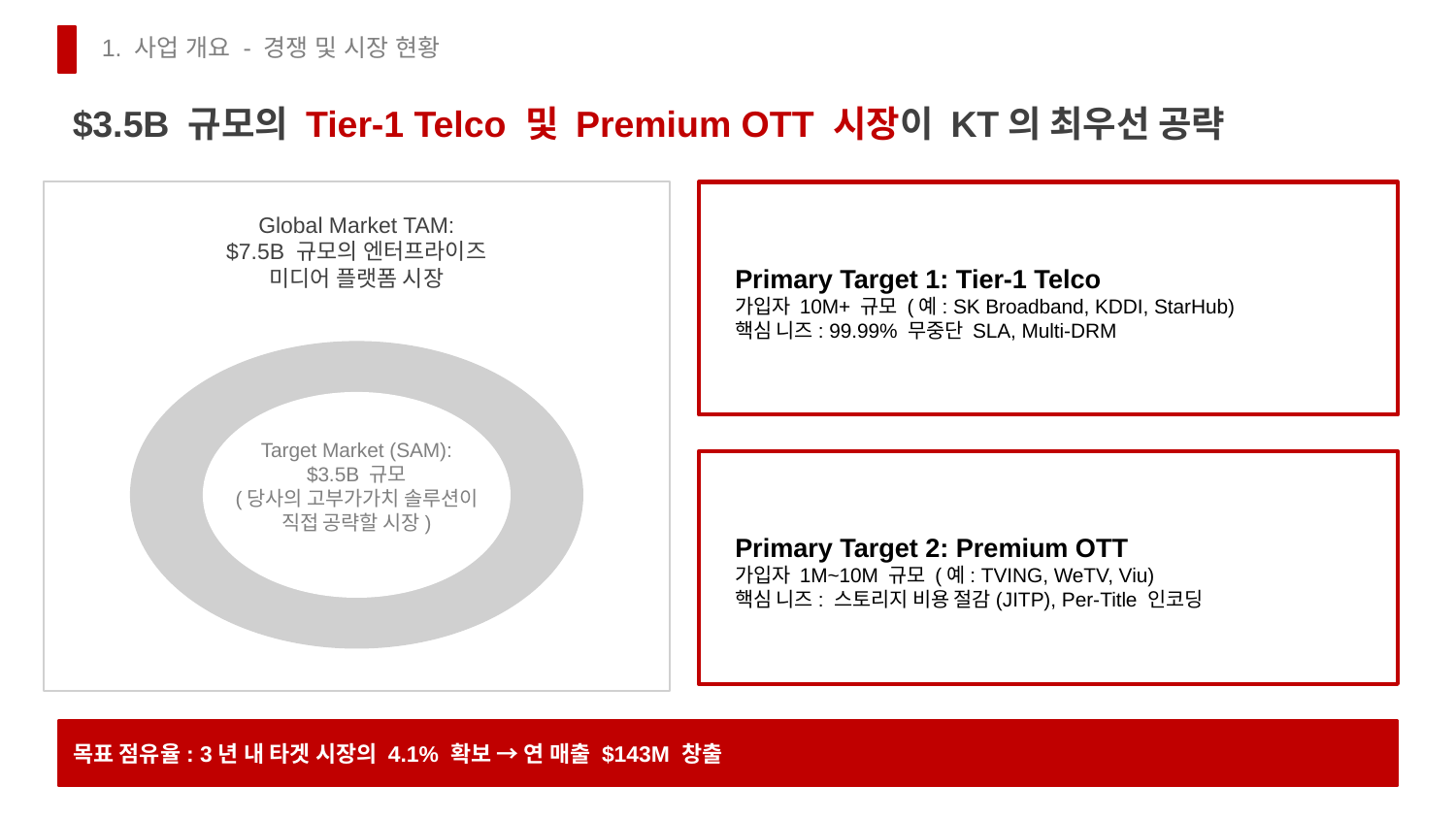

1. 사업 개요 - 경쟁 및 시장 현황

$3.5B 규모의 Tier-1 Telco 및 Premium OTT 시장이 KT의 최우선 공략

Primary Target 1: Tier-1 Telco
가입자 10M+ 규모 (예: SK Broadband, KDDI, StarHub)
핵심 니즈: 99.99% 무중단 SLA, Multi-DRM
Global Market TAM:
$7.5B 규모의 엔터프라이즈
미디어 플랫폼 시장

Target Market (SAM):
$3.5B 규모
(당사의 고부가가치 솔루션이
직접 공략할 시장)

Primary Target 2: Premium OTT
가입자 1M~10M 규모 (예: TVING, WeTV, Viu)
핵심 니즈: 스토리지 비용 절감(JITP), Per-Title 인코딩

목표 점유율: 3년 내 타겟 시장의 4.1% 확보 → 연 매출 $143M 창출